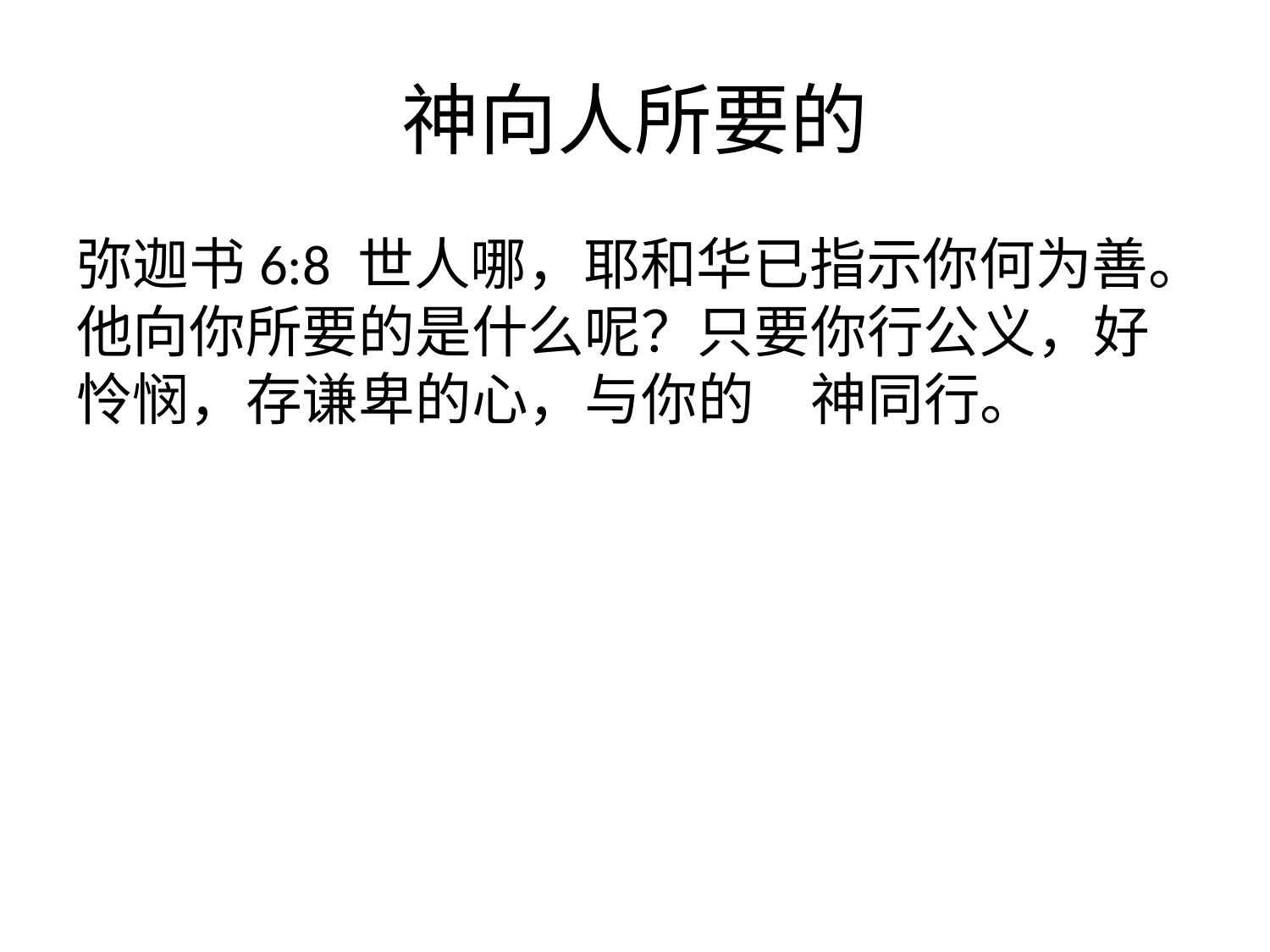

# 神向人所要的
弥迦书6:8 世人哪，耶和华已指示你何为善。他向你所要的是什么呢？只要你行公义，好怜悯，存谦卑的心，与你的　神同行。